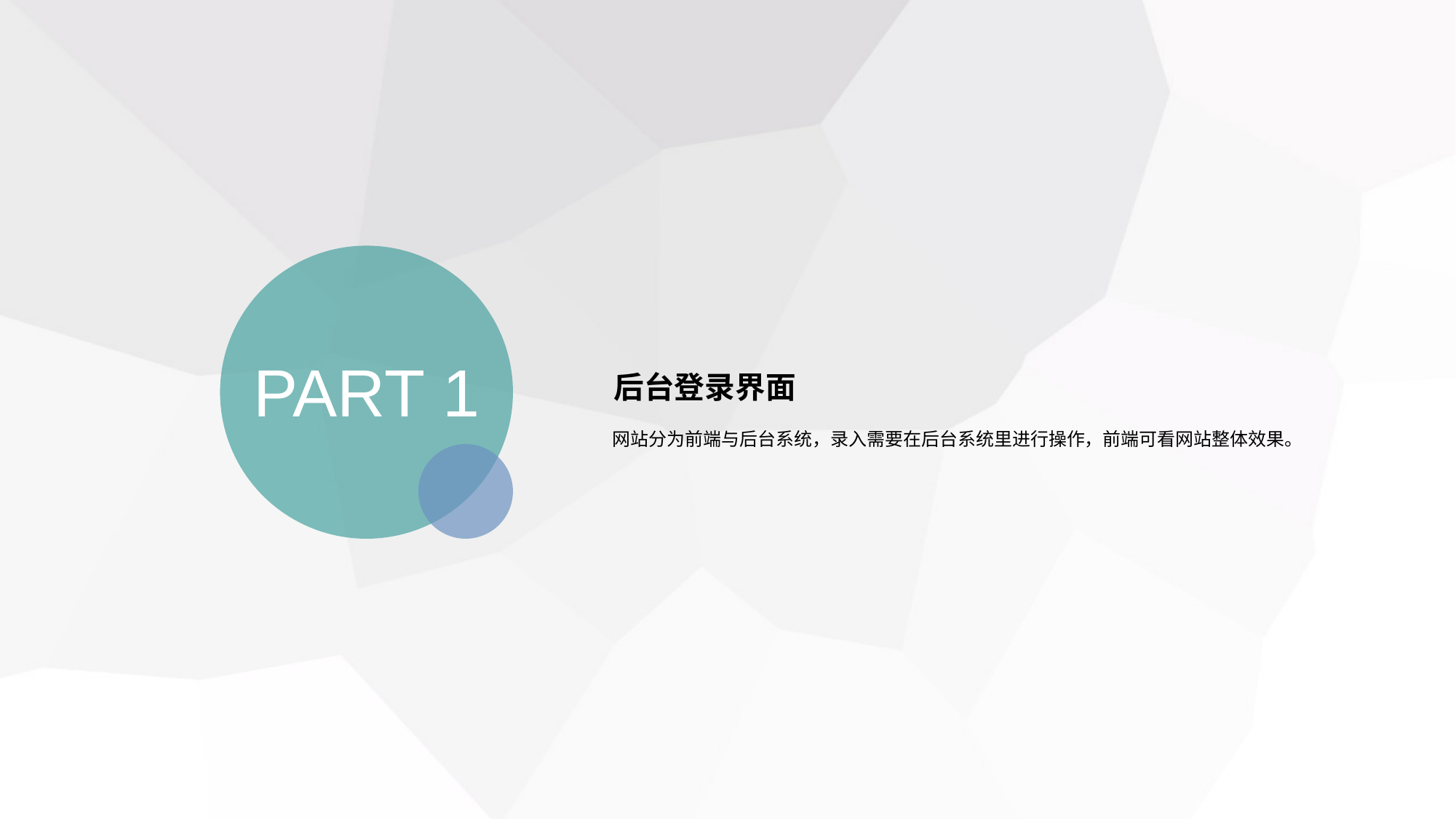

PART 1
后台登录界面
网站分为前端与后台系统，录入需要在后台系统里进行操作，前端可看网站整体效果。